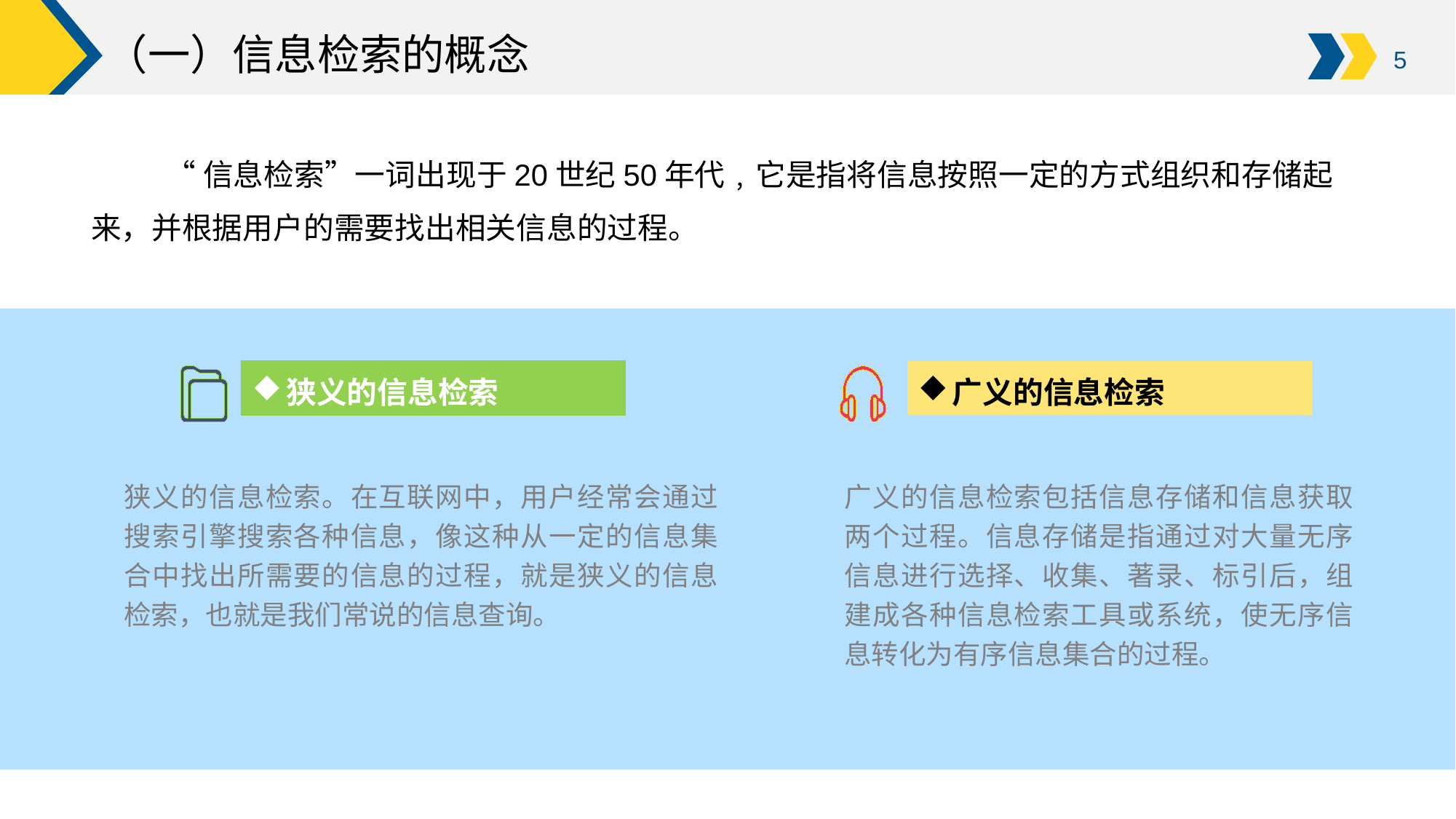

# （一）信息检索的概念
“信息检索”一词出现于20世纪50年代﹐它是指将信息按照一定的方式组织和存储起来，并根据用户的需要找出相关信息的过程。

狭义的信息检索

广义的信息检索

狭义的信息检索。在互联网中，用户经常会通过搜索引擎搜索各种信息，像这种从一定的信息集合中找出所需要的信息的过程，就是狭义的信息检索，也就是我们常说的信息查询。
广义的信息检索包括信息存储和信息获取两个过程。信息存储是指通过对大量无序信息进行选择、收集、著录、标引后，组建成各种信息检索工具或系统，使无序信息转化为有序信息集合的过程。